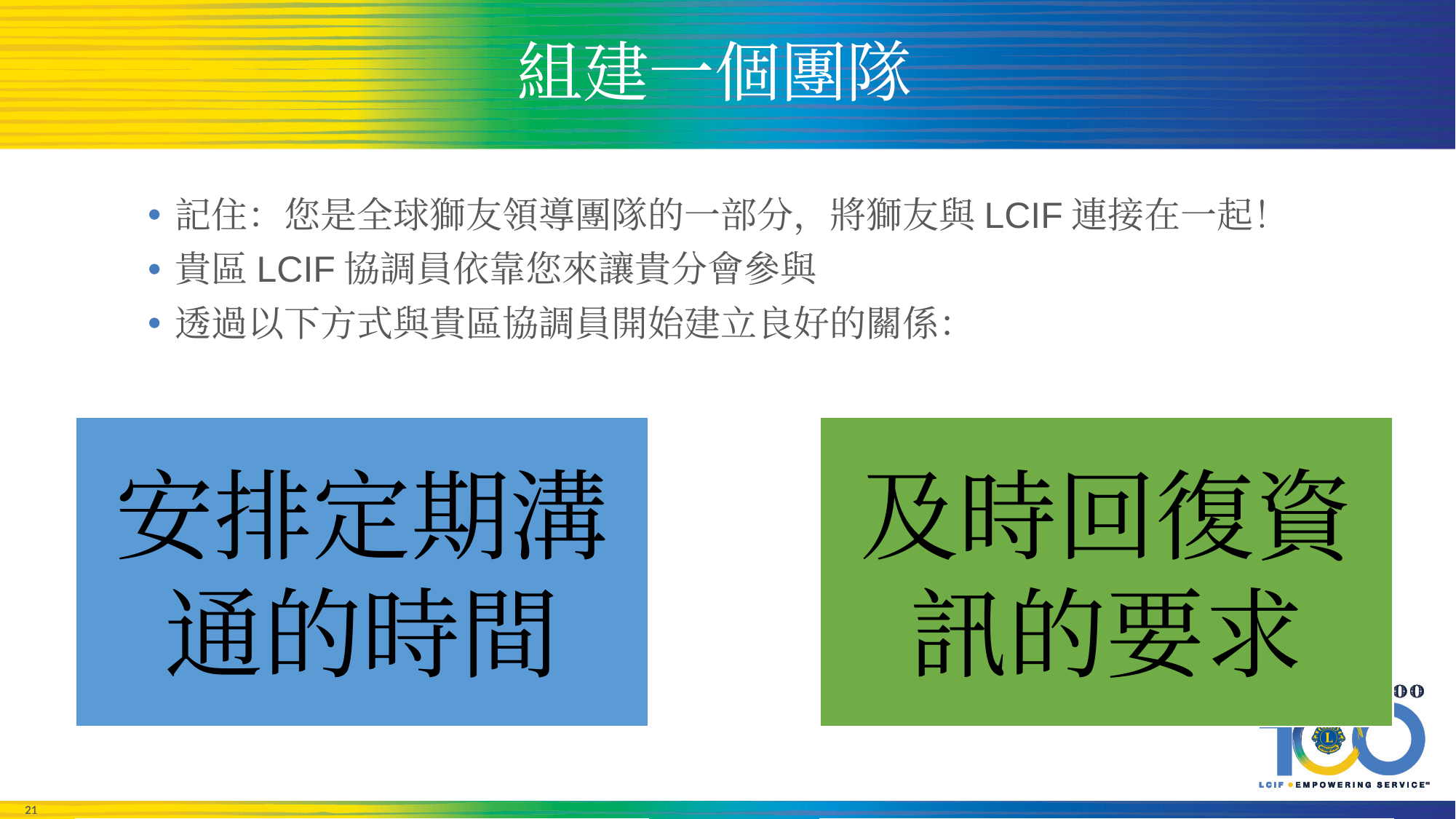

# 組建一個團隊
記住：您是全球獅友領導團隊的一部分，將獅友與LCIF連接在一起！
貴區LCIF協調員依靠您來讓貴分會參與
透過以下方式與貴區協調員開始建立良好的關係：

安排定期溝通的時間
及時回復資訊的要求